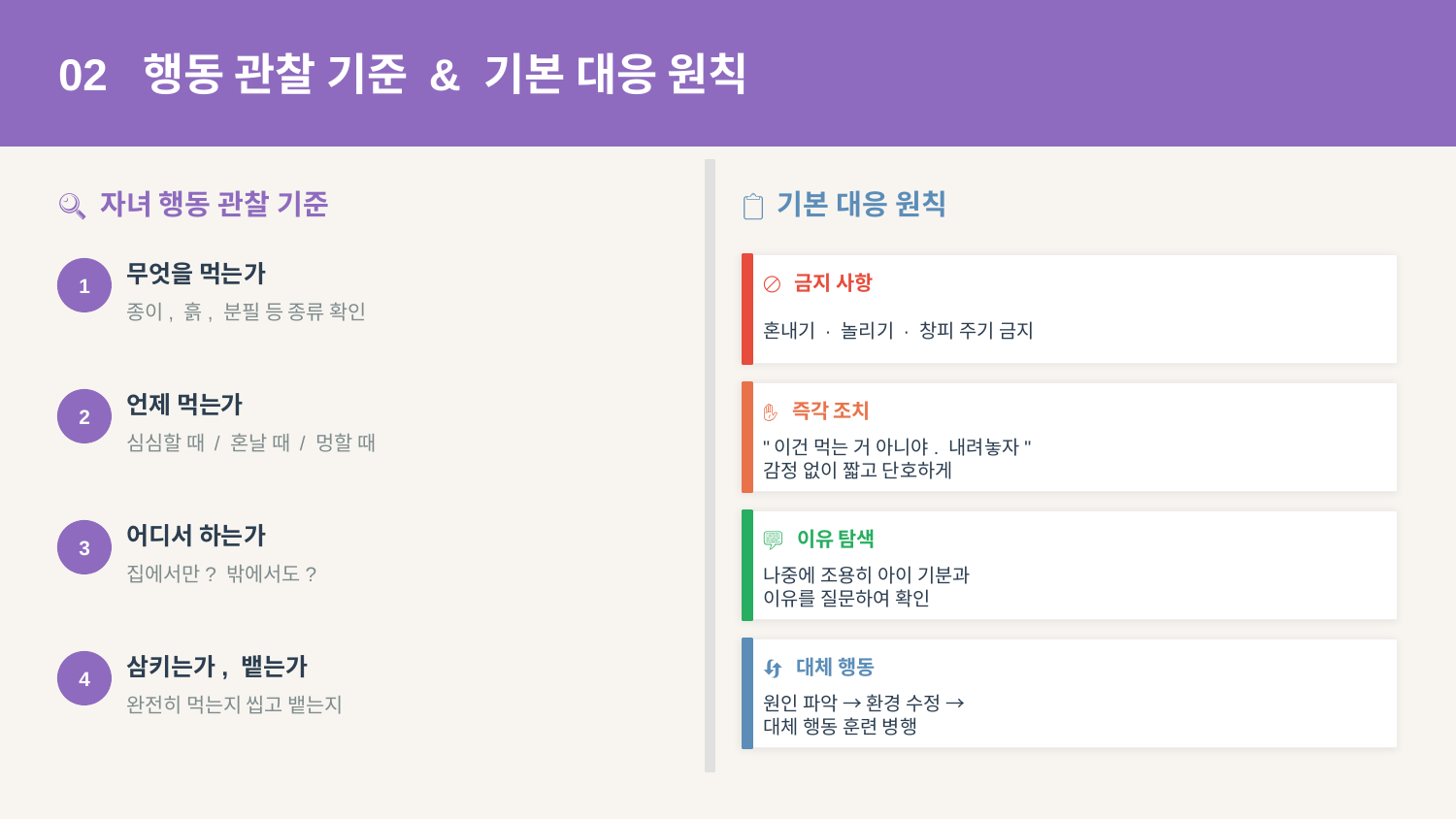

02  행동 관찰 기준 & 기본 대응 원칙

🔍 자녀 행동 관찰 기준
📋 기본 대응 원칙
무엇을 먹는가

1
🚫  금지 사항
종이, 흙, 분필 등 종류 확인
혼내기 · 놀리기 · 창피 주기 금지

언제 먹는가
✋  즉각 조치

2
심심할 때 / 혼날 때 / 멍할 때
"이건 먹는 거 아니야. 내려놓자"
감정 없이 짧고 단호하게

어디서 하는가
💬  이유 탐색

3
집에서만? 밖에서도?
나중에 조용히 아이 기분과
이유를 질문하여 확인

🔄  대체 행동
삼키는가, 뱉는가

4
완전히 먹는지 씹고 뱉는지
원인 파악 → 환경 수정 →
대체 행동 훈련 병행